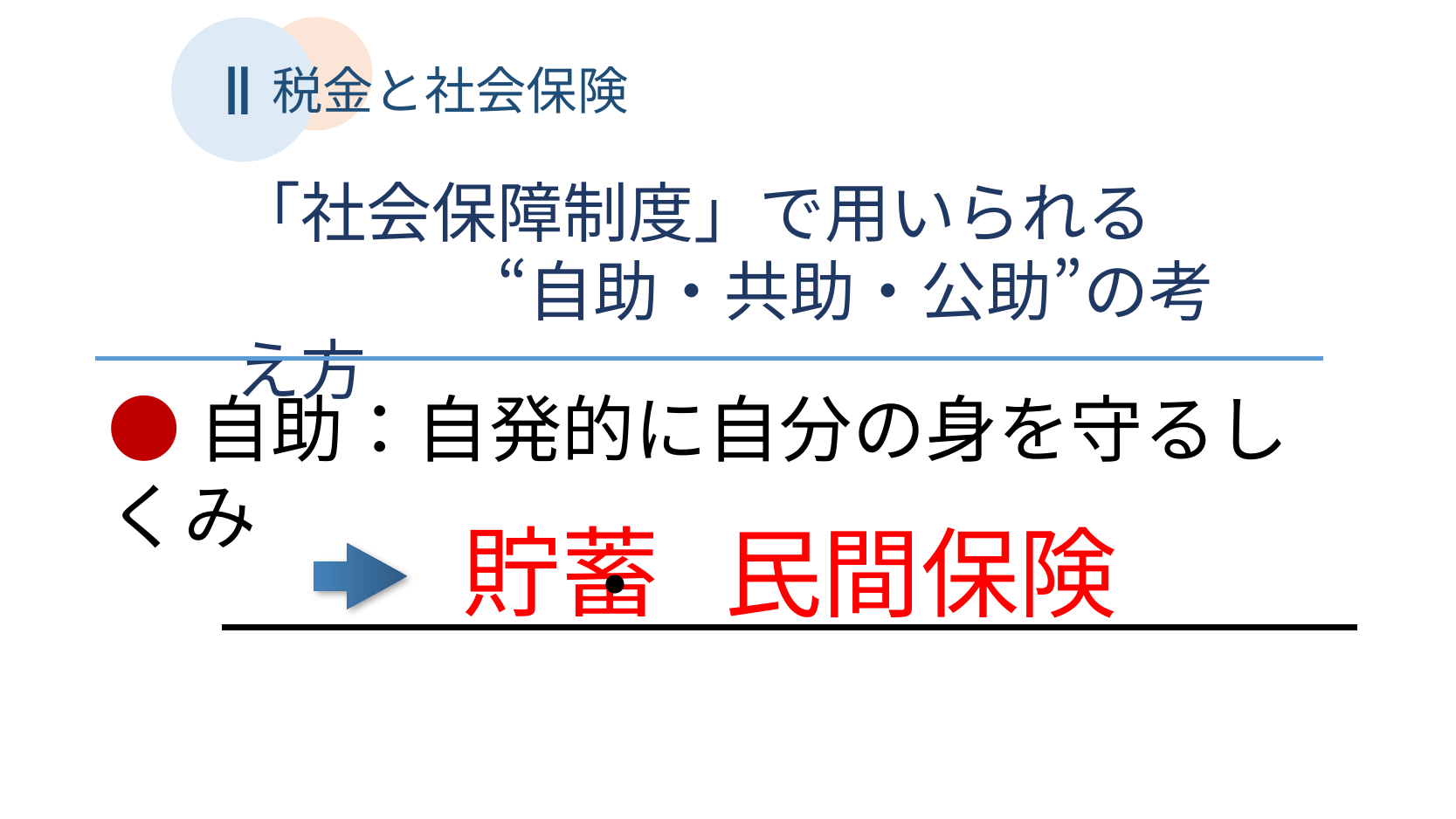

Ⅱ
税金と社会保険
「社会保障制度」で用いられる
　　　　“自助・共助・公助”の考え方

●自助：自発的に自分の身を守るしくみ
貯蓄
民間保険
　　　　・　　　　　　　　、